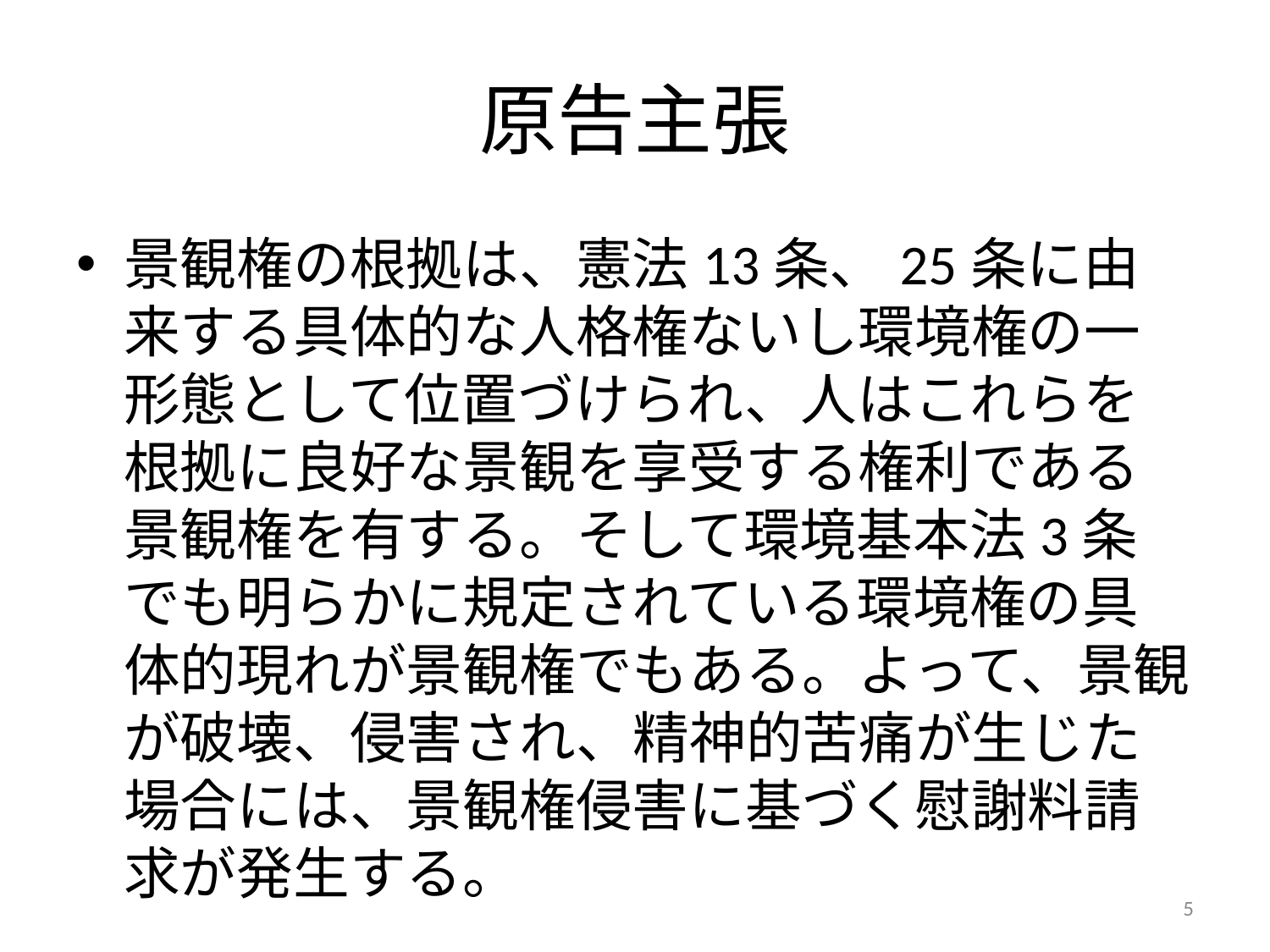

# 原告主張
景観権の根拠は、憲法13条、25条に由来する具体的な人格権ないし環境権の一形態として位置づけられ、人はこれらを根拠に良好な景観を享受する権利である景観権を有する。そして環境基本法3条でも明らかに規定されている環境権の具体的現れが景観権でもある。よって、景観が破壊、侵害され、精神的苦痛が生じた場合には、景観権侵害に基づく慰謝料請求が発生する。
5